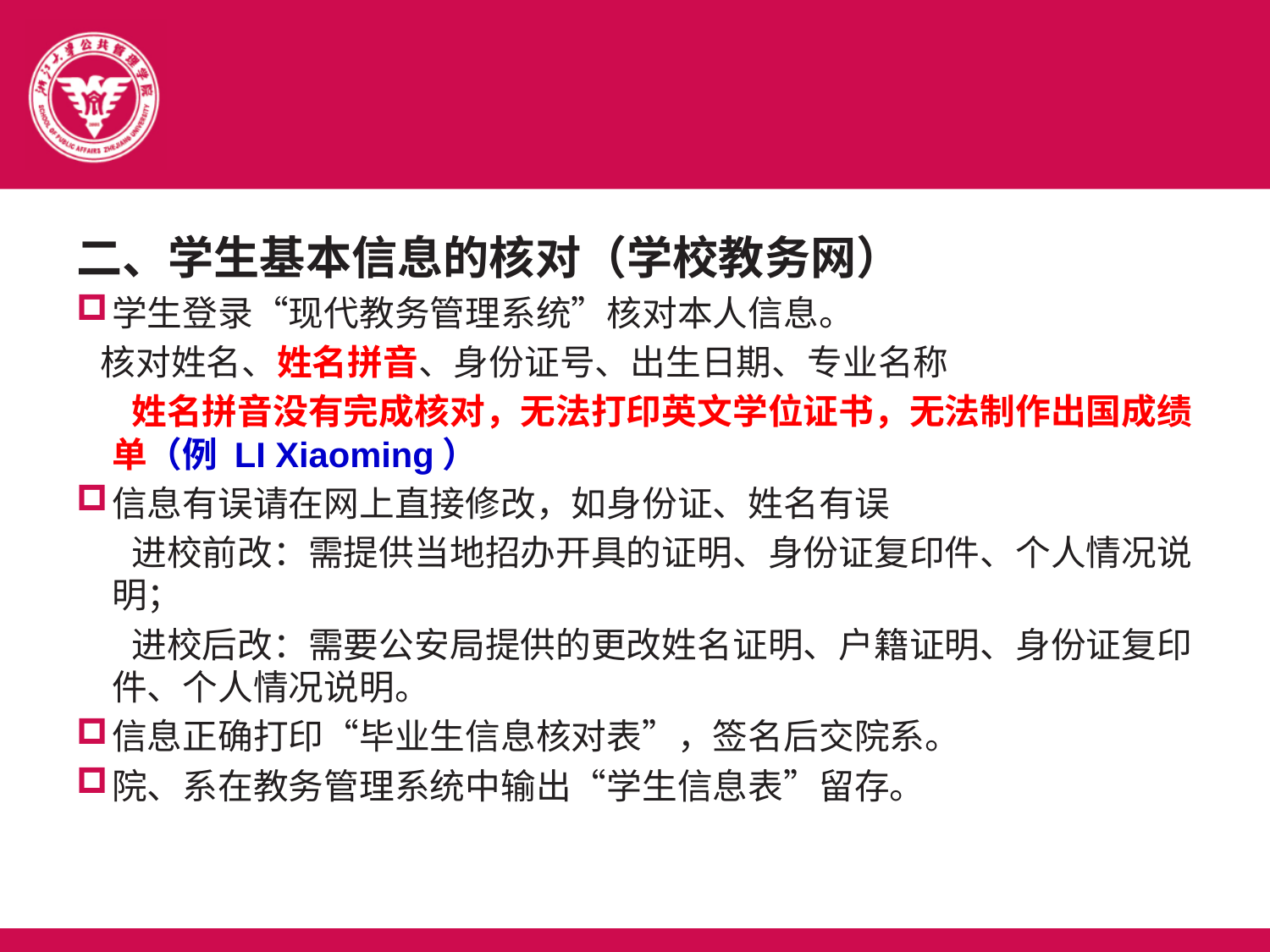

二、学生基本信息的核对（学校教务网）
学生登录“现代教务管理系统”核对本人信息。
  核对姓名、姓名拼音、身份证号、出生日期、专业名称
      姓名拼音没有完成核对，无法打印英文学位证书，无法制作出国成绩单（例 LI Xiaoming）
信息有误请在网上直接修改，如身份证、姓名有误
      进校前改：需提供当地招办开具的证明、身份证复印件、个人情况说明；
      进校后改：需要公安局提供的更改姓名证明、户籍证明、身份证复印件、个人情况说明。
信息正确打印“毕业生信息核对表”，签名后交院系。
院、系在教务管理系统中输出“学生信息表”留存。